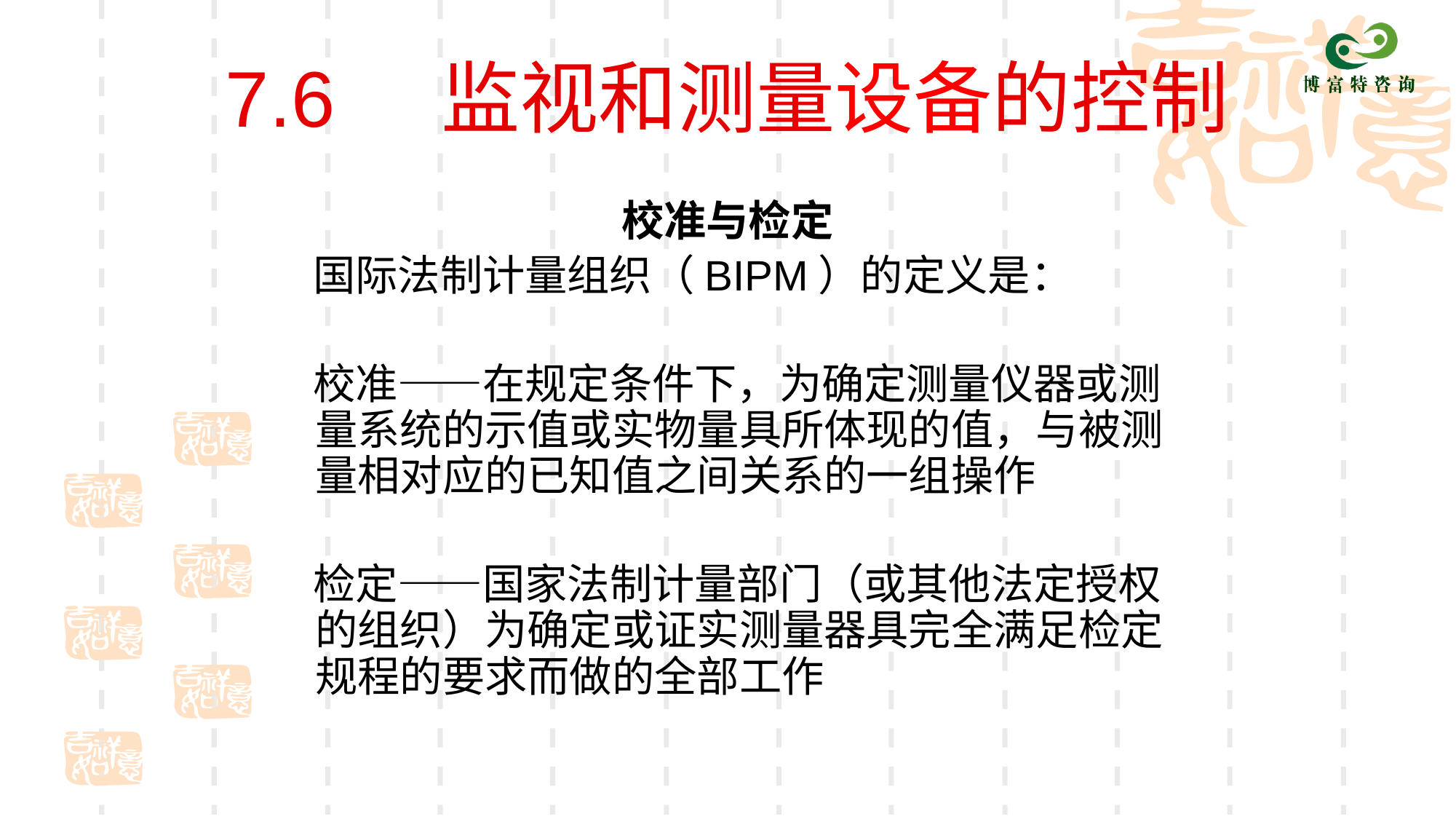

# 7.6    监视和测量设备的控制
校准与检定
   国际法制计量组织（BIPM）的定义是：

   校准——在规定条件下，为确定测量仪器或测量系统的示值或实物量具所体现的值，与被测量相对应的已知值之间关系的一组操作

   检定——国家法制计量部门（或其他法定授权的组织）为确定或证实测量器具完全满足检定规程的要求而做的全部工作